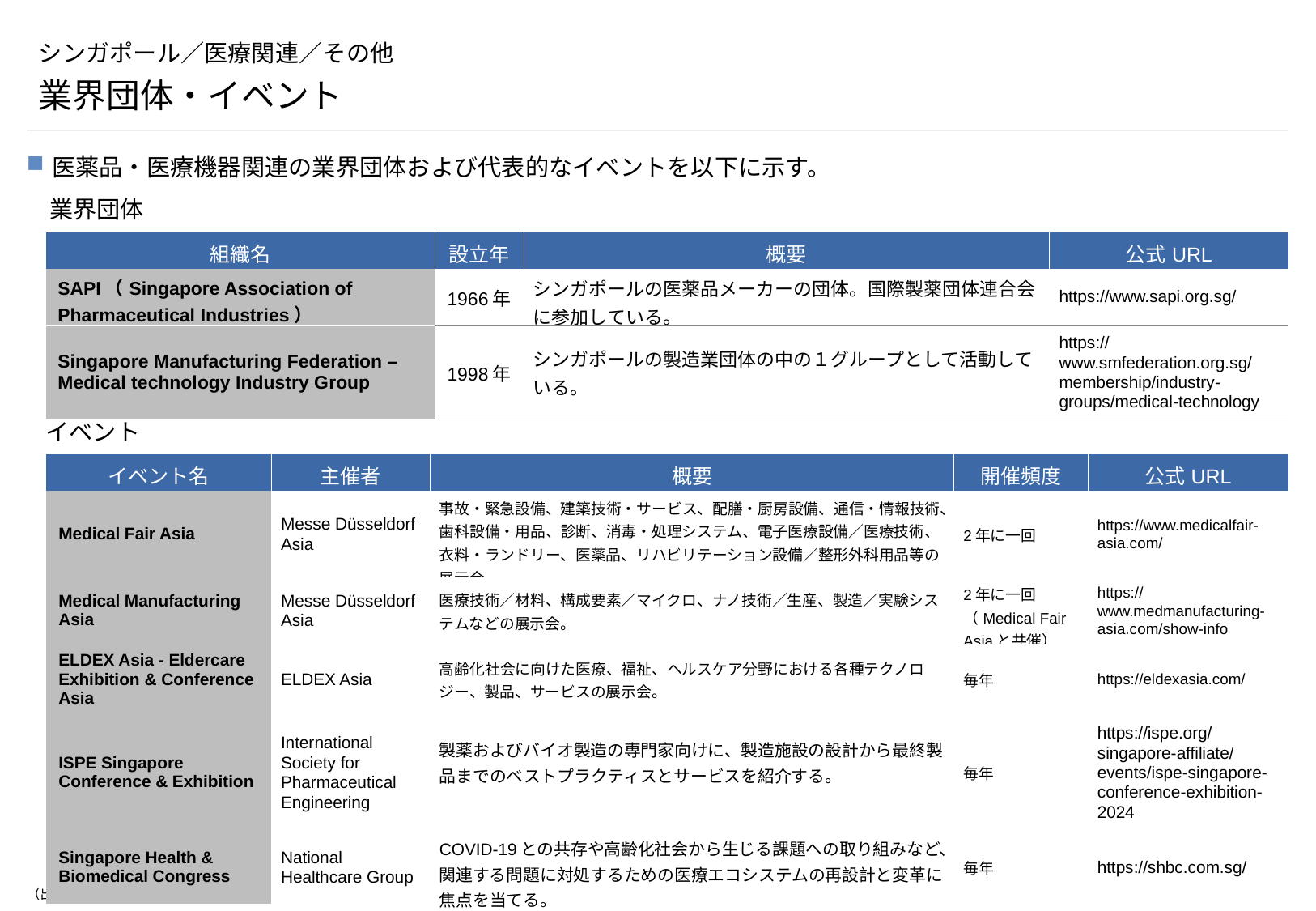

# シンガポール／医療関連／その他
業界団体・イベント
医薬品・医療機器関連の業界団体および代表的なイベントを以下に示す。
業界団体
| 組織名 | 設立年 | 概要 | 公式URL |
| --- | --- | --- | --- |
| SAPI（Singapore Association of Pharmaceutical Industries） | 1966年 | シンガポールの医薬品メーカーの団体。国際製薬団体連合会に参加している。 | https://www.sapi.org.sg/ |
| Singapore Manufacturing Federation – Medical technology Industry Group | 1998年 | シンガポールの製造業団体の中の１グループとして活動している。 | https://www.smfederation.org.sg/membership/industry-groups/medical-technology |
イベント
| イベント名 | 主催者 | 概要 | 開催頻度 | 公式URL |
| --- | --- | --- | --- | --- |
| Medical Fair Asia | Messe Düsseldorf Asia | 事故・緊急設備、建築技術・サービス、配膳・厨房設備、通信・情報技術、歯科設備・用品、診断、消毒・処理システム、電子医療設備／医療技術、衣料・ランドリー、医薬品、リハビリテーション設備／整形外科用品等の展示会。 | 2年に一回 | https://www.medicalfair-asia.com/ |
| Medical Manufacturing Asia | Messe Düsseldorf Asia | 医療技術／材料、構成要素／マイクロ、ナノ技術／生産、製造／実験システムなどの展示会。 | 2年に一回　（Medical Fair Asiaと共催） | https://www.medmanufacturing-asia.com/show-info |
| ELDEX Asia - Eldercare Exhibition & Conference Asia | ELDEX Asia | 高齢化社会に向けた医療、福祉、ヘルスケア分野における各種テクノロジー、製品、サービスの展示会。 | 毎年 | https://eldexasia.com/ |
| ISPE Singapore Conference & Exhibition | International Society for Pharmaceutical Engineering | 製薬およびバイオ製造の専門家向けに、製造施設の設計から最終製品までのベストプラクティスとサービスを紹介する。 | 毎年 | https://ispe.org/singapore-affiliate/events/ispe-singapore-conference-exhibition-2024 |
| Singapore Health & Biomedical Congress | National Healthcare Group | COVID-19との共存や高齢化社会から生じる課題への取り組みなど、関連する問題に対処するための医療エコシステムの再設計と変革に焦点を当てる。 | 毎年 | https://shbc.com.sg/ |
（出所）JETROホームページ、デスクトップリサーチ、各組織のホームページ